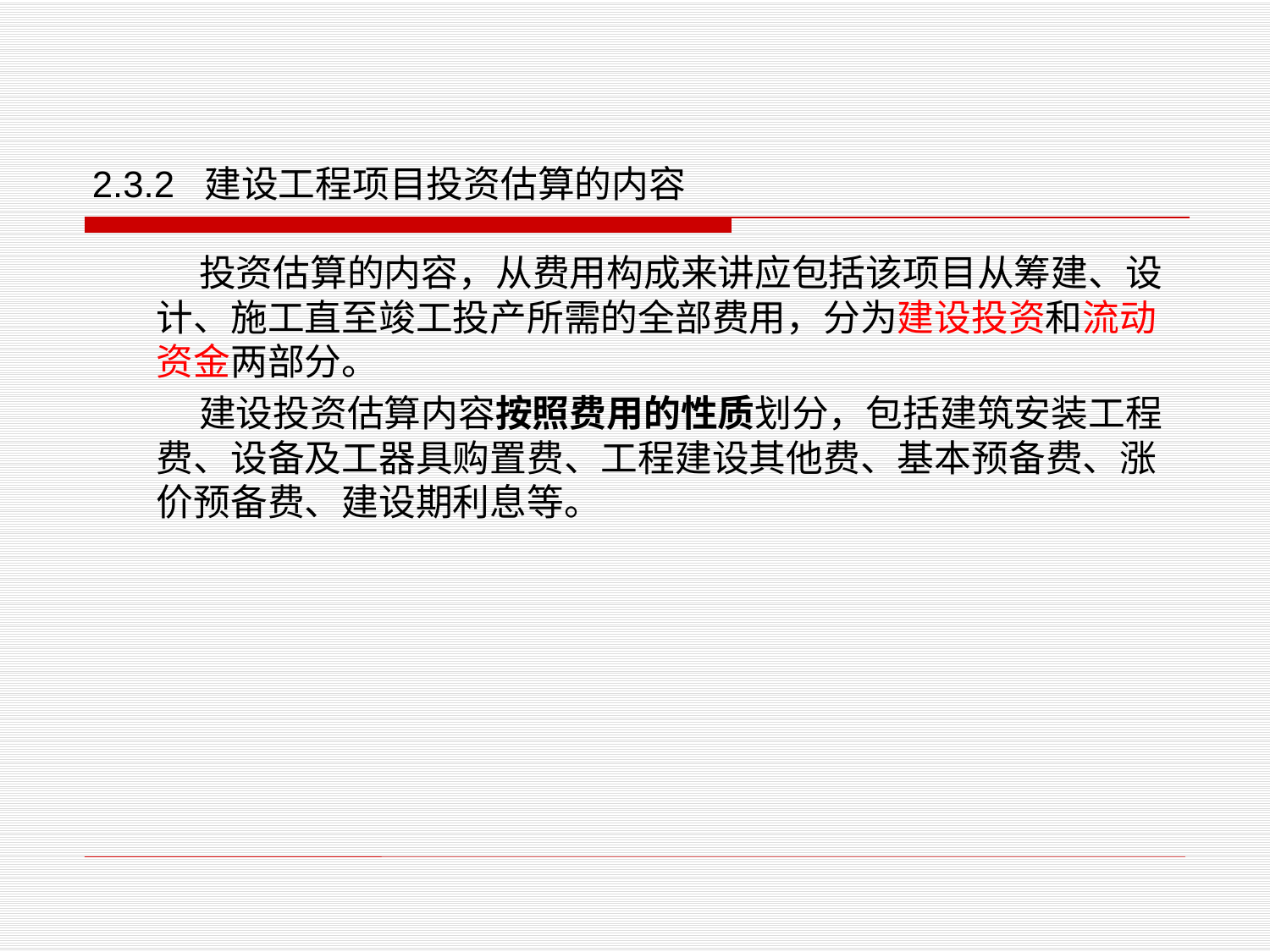

# 2.3.2  建设工程项目投资估算的内容
            投资估算的内容，从费用构成来讲应包括该项目从筹建、设计、施工直至竣工投产所需的全部费用，分为建设投资和流动资金两部分。
            建设投资估算内容按照费用的性质划分，包括建筑安装工程费、设备及工器具购置费、工程建设其他费、基本预备费、涨价预备费、建设期利息等。